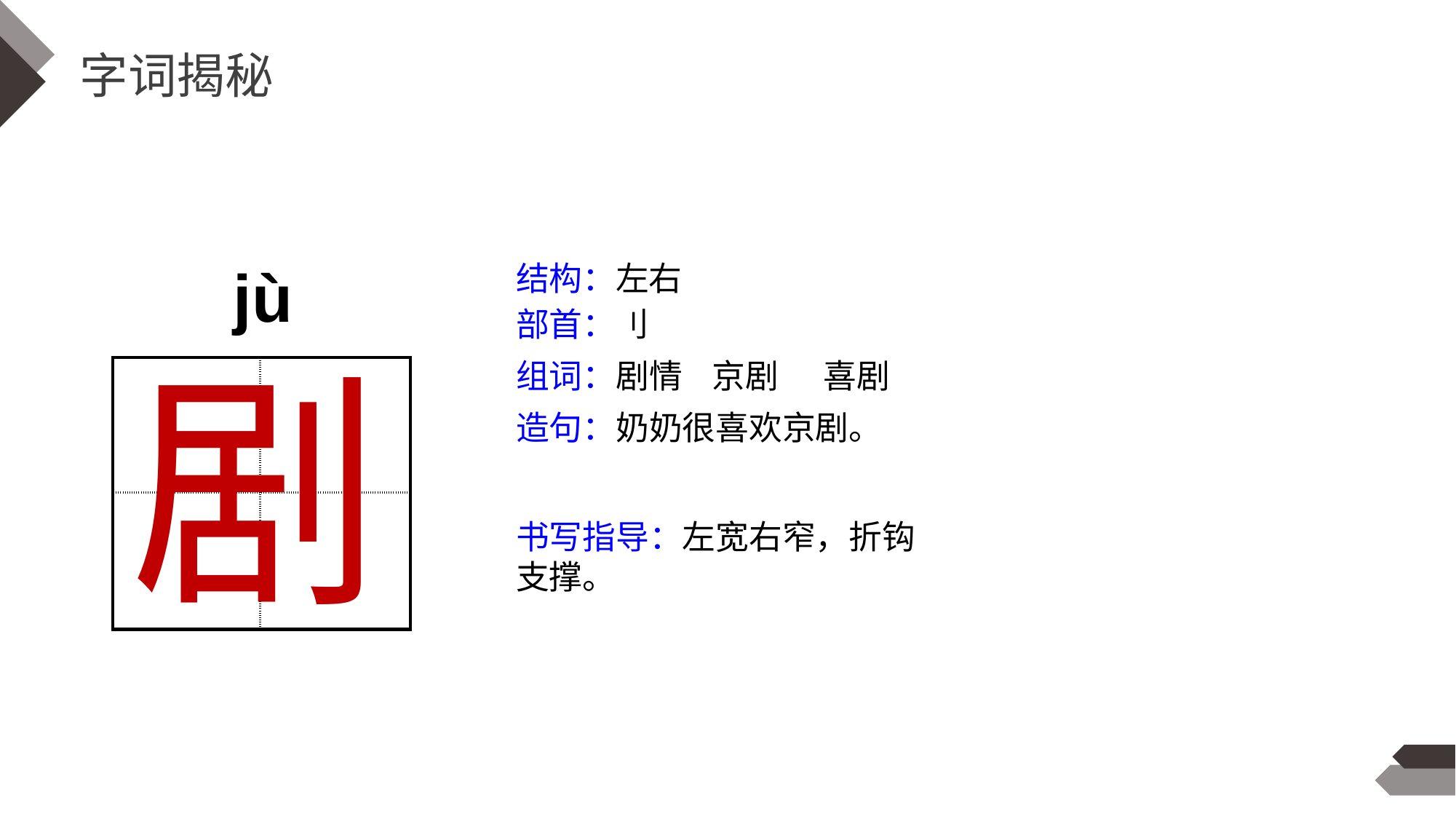

字词揭秘
jù
结构：左右
部首：刂
剧
组词：剧情    京剧      喜剧
|  |  |
| --- | --- |
|  |  |
造句：奶奶很喜欢京剧。

书写指导：左宽右窄，折钩支撑。